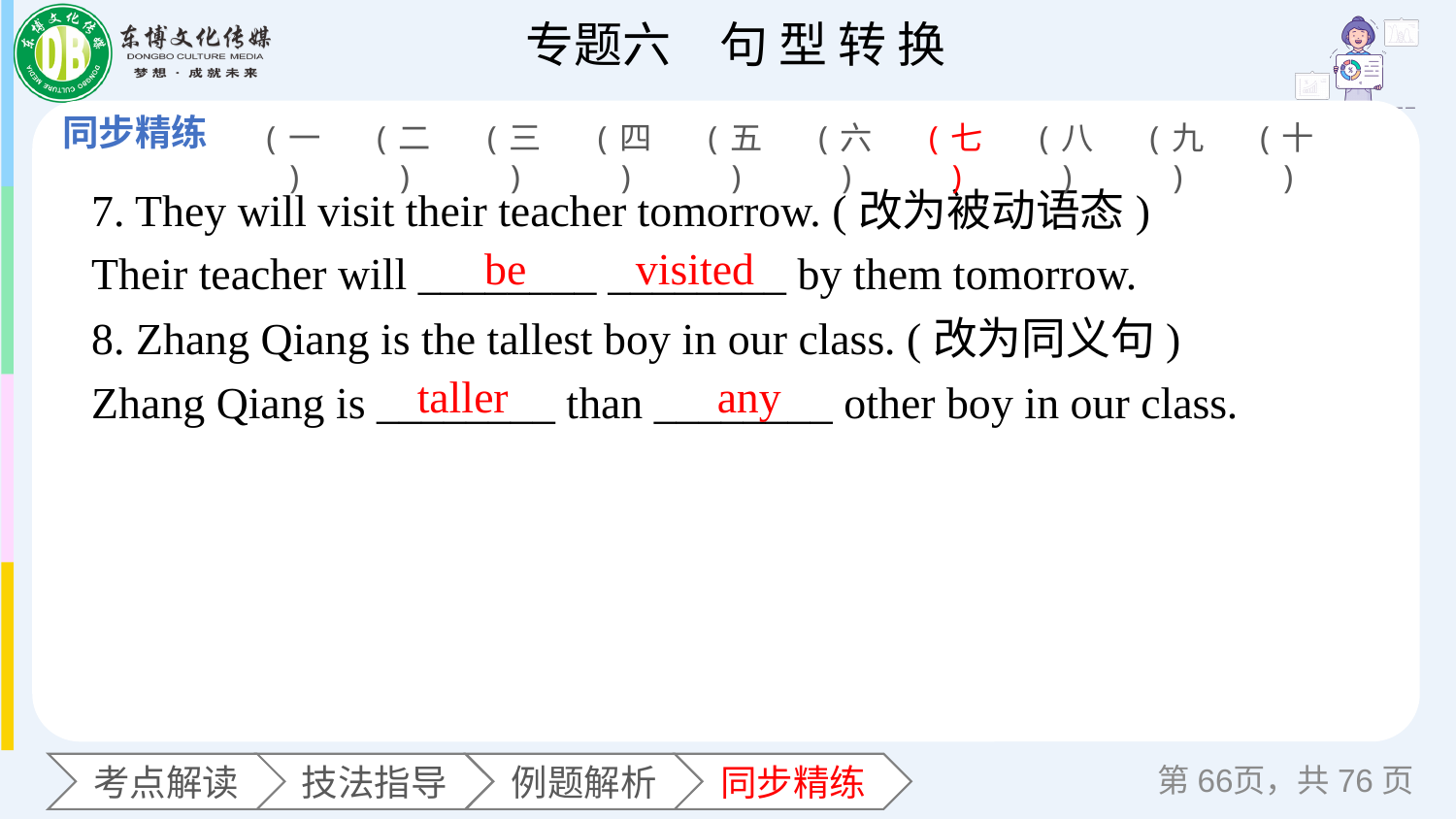

(一)
(二)
(三)
(四)
(五)
(六)
(七)
(八)
(九)
(十)
7. They will visit their teacher tomorrow. (改为被动语态)
Their teacher will ________ ________ by them tomorrow.
8. Zhang Qiang is the tallest boy in our class. (改为同义句)
Zhang Qiang is ________ than ________ other boy in our class.
 be
visited
taller
any
第66页，共76页